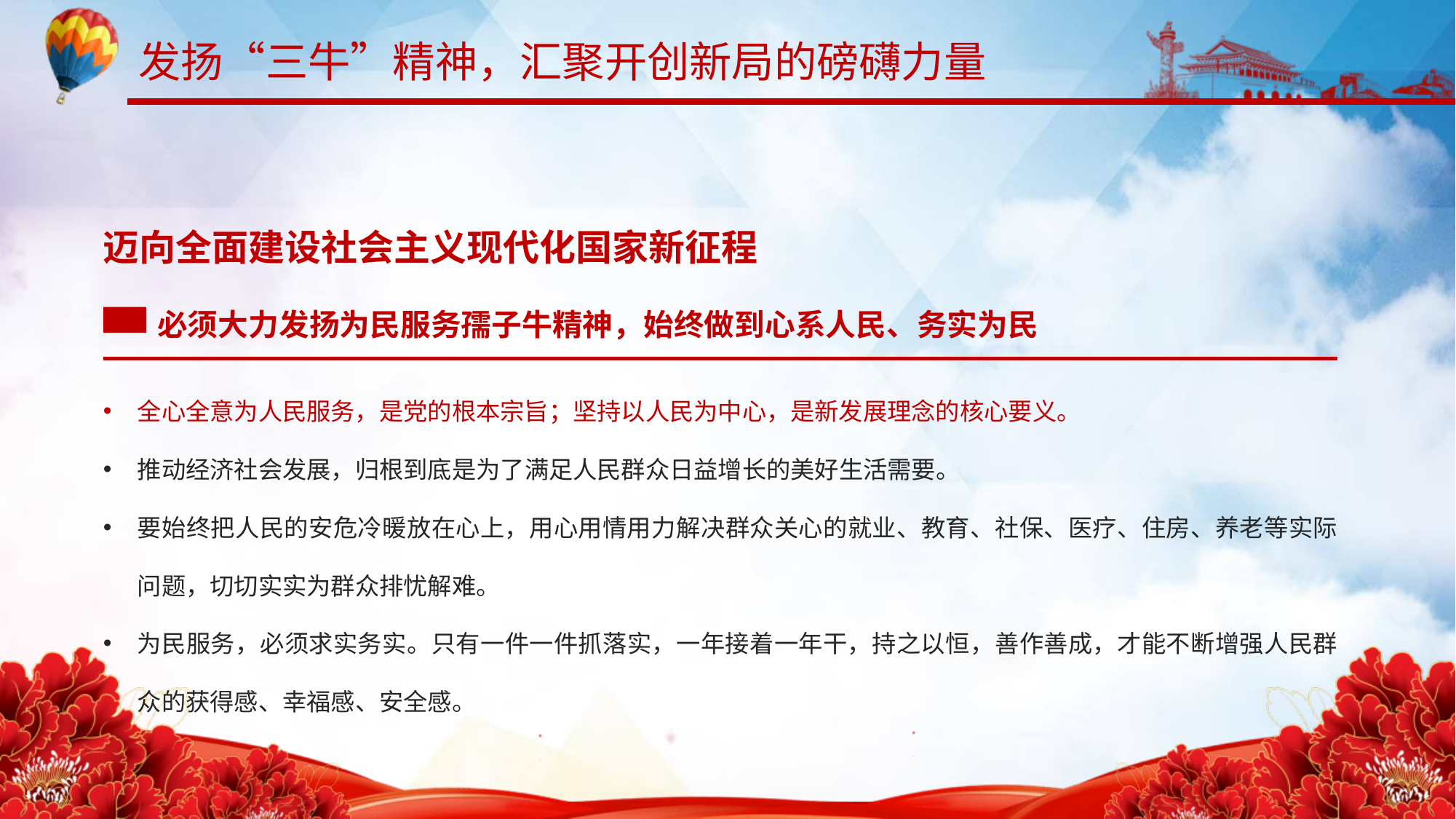

迈向全面建设社会主义现代化国家新征程
必须大力发扬为民服务孺子牛精神，始终做到心系人民、务实为民

全心全意为人民服务，是党的根本宗旨；坚持以人民为中心，是新发展理念的核心要义。
推动经济社会发展，归根到底是为了满足人民群众日益增长的美好生活需要。
要始终把人民的安危冷暖放在心上，用心用情用力解决群众关心的就业、教育、社保、医疗、住房、养老等实际问题，切切实实为群众排忧解难。
为民服务，必须求实务实。只有一件一件抓落实，一年接着一年干，持之以恒，善作善成，才能不断增强人民群众的获得感、幸福感、安全感。